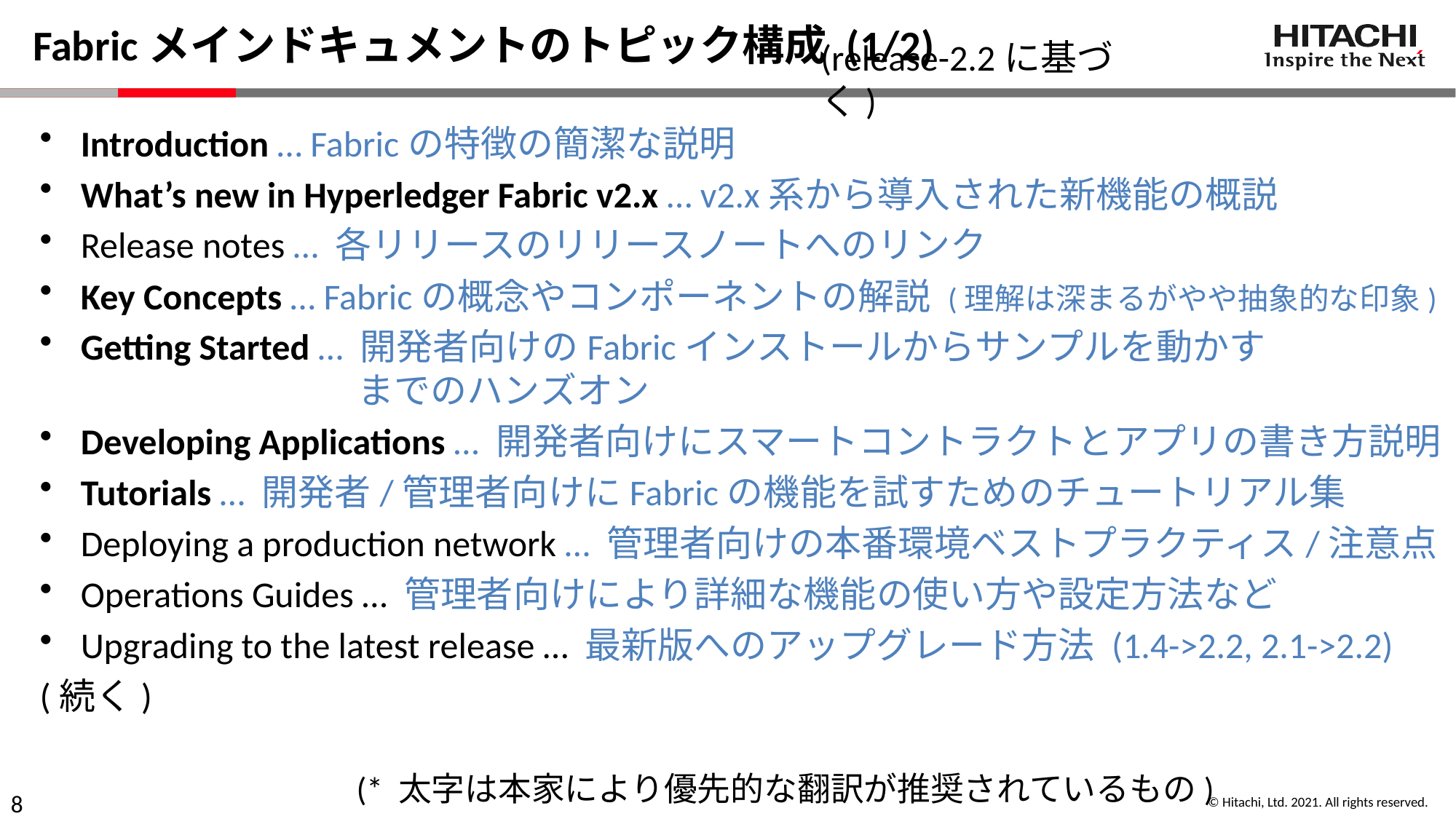

# Fabricメインドキュメントのトピック構成 (1/2)
(release-2.2に基づく)
Introduction … Fabricの特徴の簡潔な説明
What’s new in Hyperledger Fabric v2.x … v2.x系から導入された新機能の概説
Release notes … 各リリースのリリースノートへのリンク
Key Concepts … Fabricの概念やコンポーネントの解説 (理解は深まるがやや抽象的な印象)
Getting Started … 開発者向けのFabricインストールからサンプルを動かす
                                  までのハンズオン
Developing Applications … 開発者向けにスマートコントラクトとアプリの書き方説明
Tutorials … 開発者/管理者向けにFabricの機能を試すためのチュートリアル集
Deploying a production network … 管理者向けの本番環境ベストプラクティス/注意点
Operations Guides … 管理者向けにより詳細な機能の使い方や設定方法など
Upgrading to the latest release … 最新版へのアップグレード方法 (1.4->2.2, 2.1->2.2)
(続く)
(* 太字は本家により優先的な翻訳が推奨されているもの)